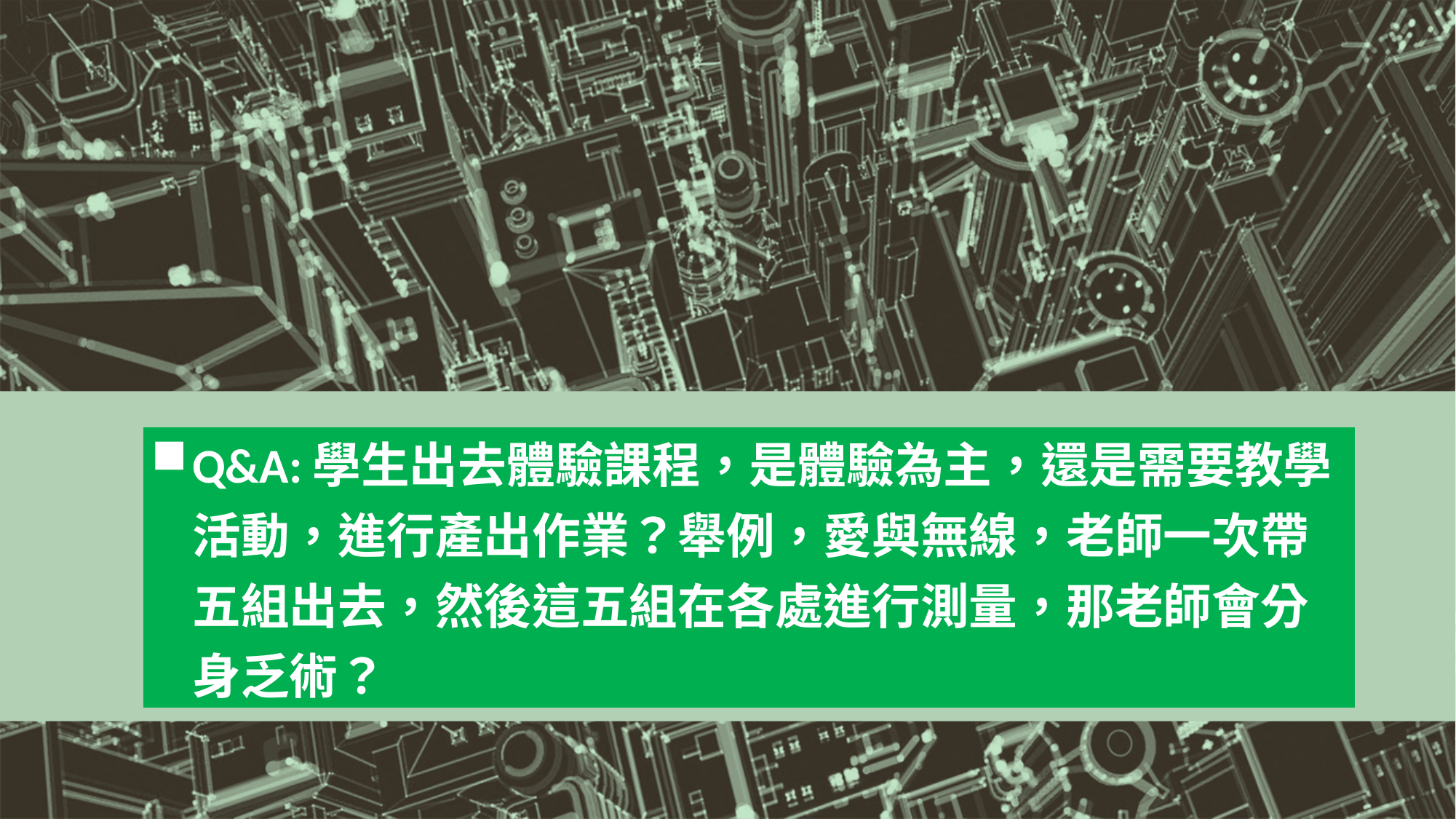

| Q&A:學生出去體驗課程，是體驗為主，還是需要教學活動，進行產出作業？舉例，愛與無線，老師一次帶五組出去，然後這五組在各處進行測量，那老師會分身乏術？ |
| --- |